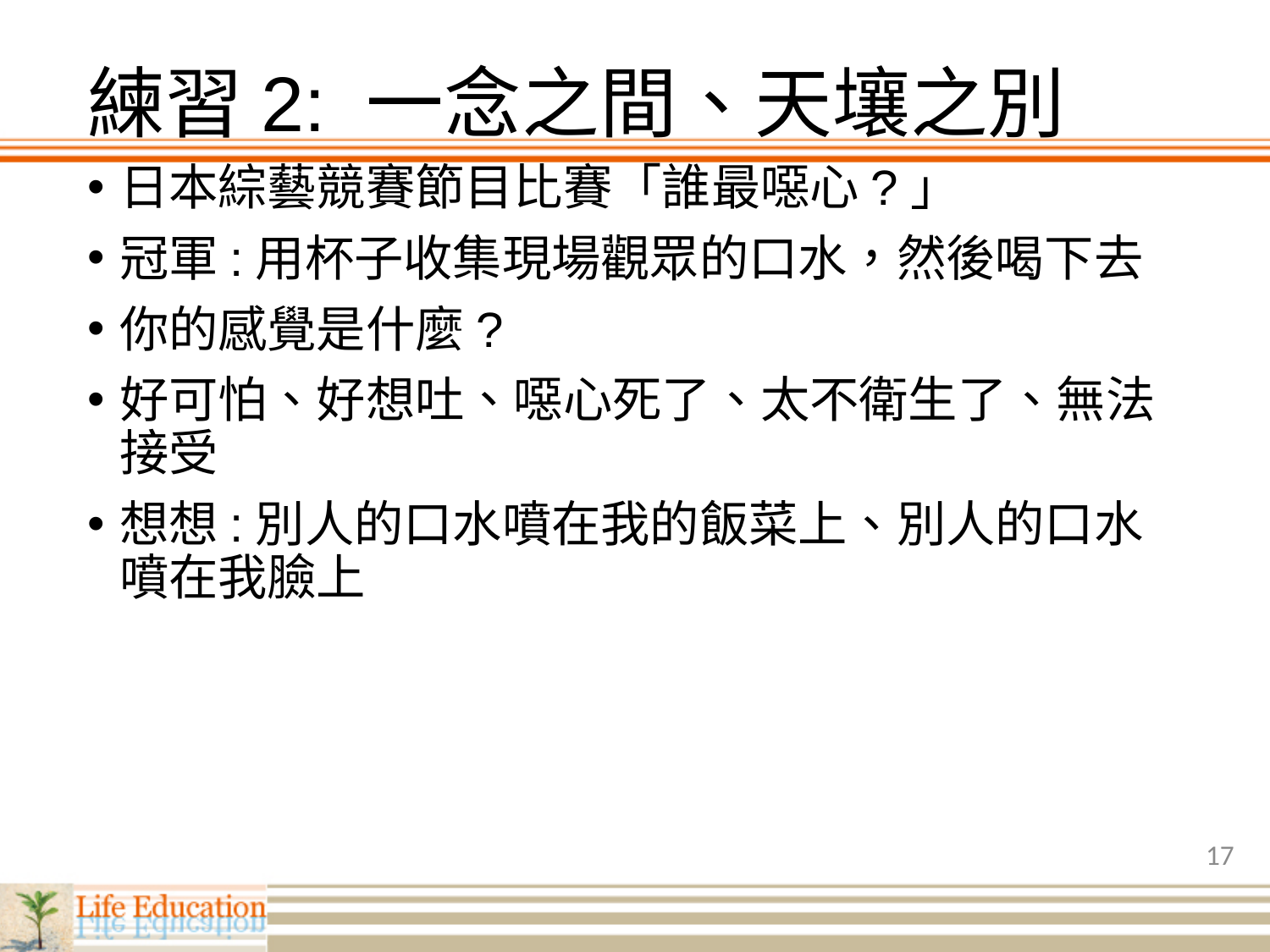

# 練習2: 一念之間、天壤之別
日本綜藝競賽節目比賽「誰最噁心?」
冠軍:用杯子收集現場觀眾的口水，然後喝下去
你的感覺是什麼?
好可怕、好想吐、噁心死了、太不衛生了、無法接受
想想:別人的口水噴在我的飯菜上、別人的口水噴在我臉上
17